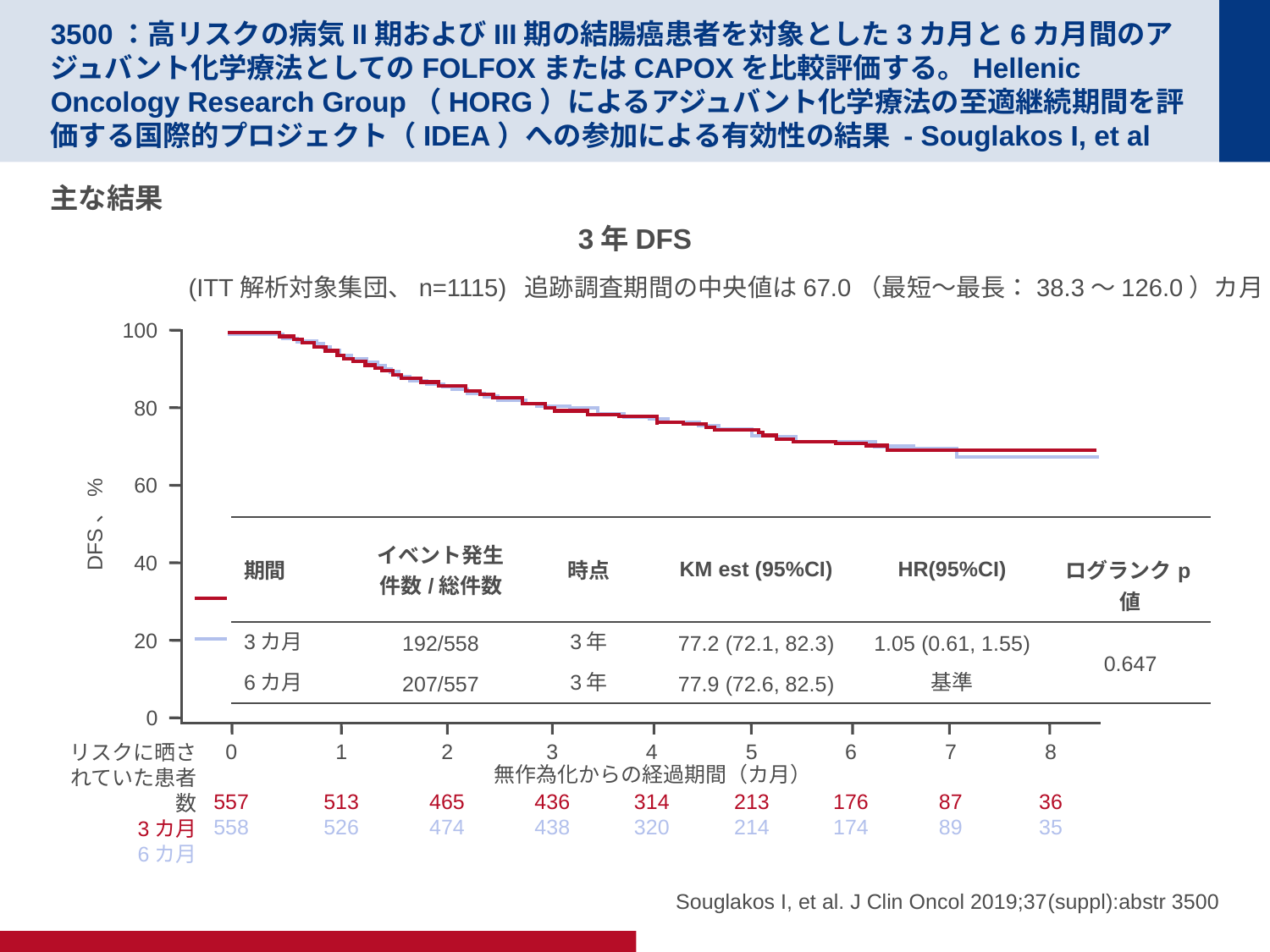

# 3500：高リスクの病気II期およびIII期の結腸癌患者を対象とした3カ月と6カ月間のアジュバント化学療法としてのFOLFOXまたはCAPOXを比較評価する。Hellenic Oncology Research Group（HORG）によるアジュバント化学療法の至適継続期間を評価する国際的プロジェクト（IDEA）への参加による有効性の結果 - Souglakos I, et al
主な結果
3年DFS
(ITT解析対象集団、n=1115)
追跡調査期間の中央値は67.0（最短～最長：38.3～126.0）カ月
100

80

60

DFS、%
40

20

0

0

557
558

1

513
526

2

465
474

3

436
438

4

314
320

5

213
214

6

176
174

7

87
89

8

36
35
リスクに晒されていた患者数
3カ月
6カ月
無作為化からの経過期間（カ月）

| 期間 | イベント発生件数/総件数 | 時点 | KM est (95%CI) | HR(95%CI) | ログランクp値 |
| --- | --- | --- | --- | --- | --- |
| 3カ月 | 192/558 | 3年 | 77.2 (72.1, 82.3) | 1.05 (0.61, 1.55) | 0.647 |
| 6カ月 | 207/557 | 3年 | 77.9 (72.6, 82.5) | 基準 |  |
Souglakos I, et al. J Clin Oncol 2019;37(suppl):abstr 3500